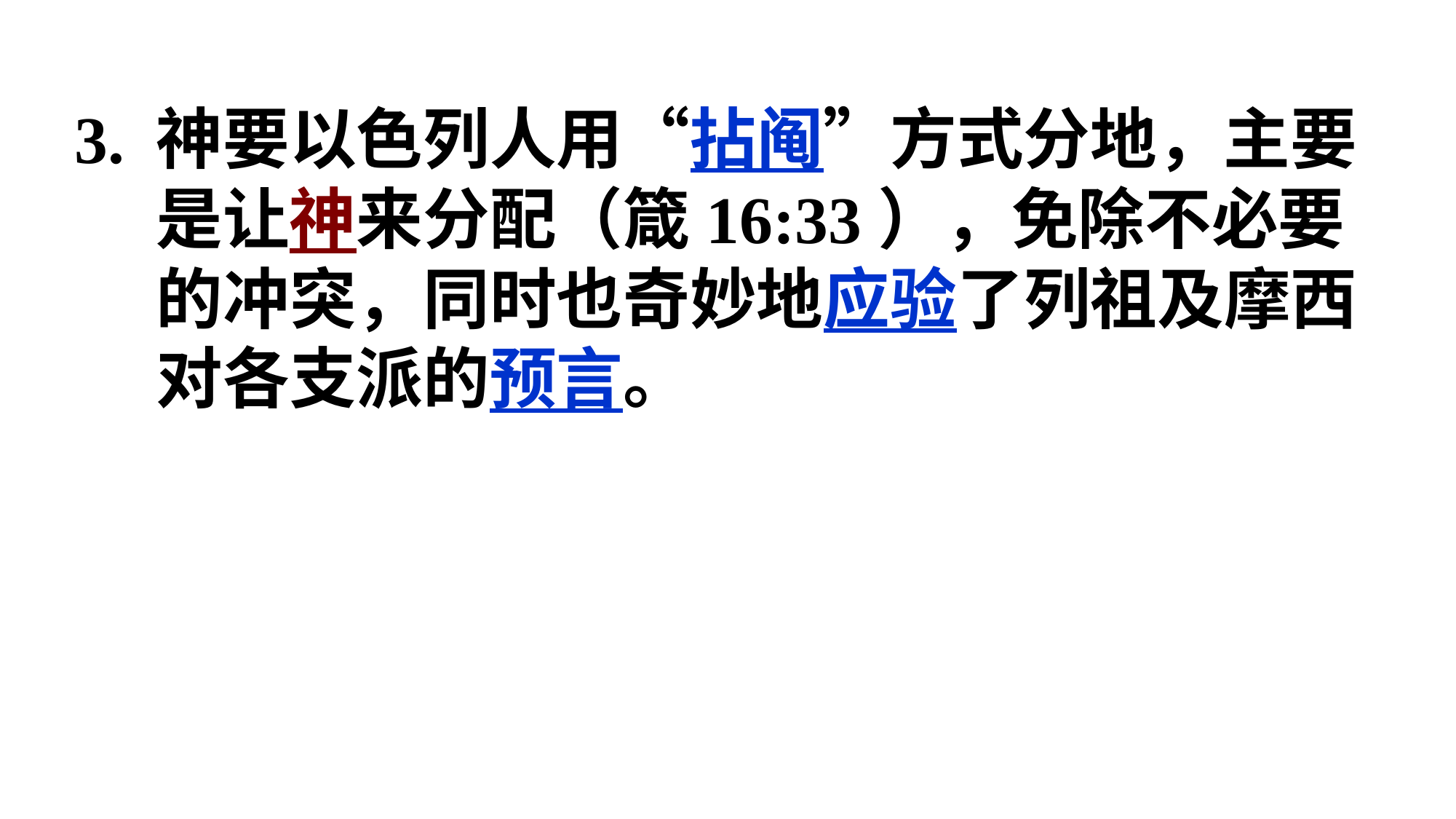

3. 	神要以色列人用“拈阄”方式分地，主要是让神来分配（箴16:33），免除不必要的冲突，同时也奇妙地应验了列祖及摩西对各支派的预言。